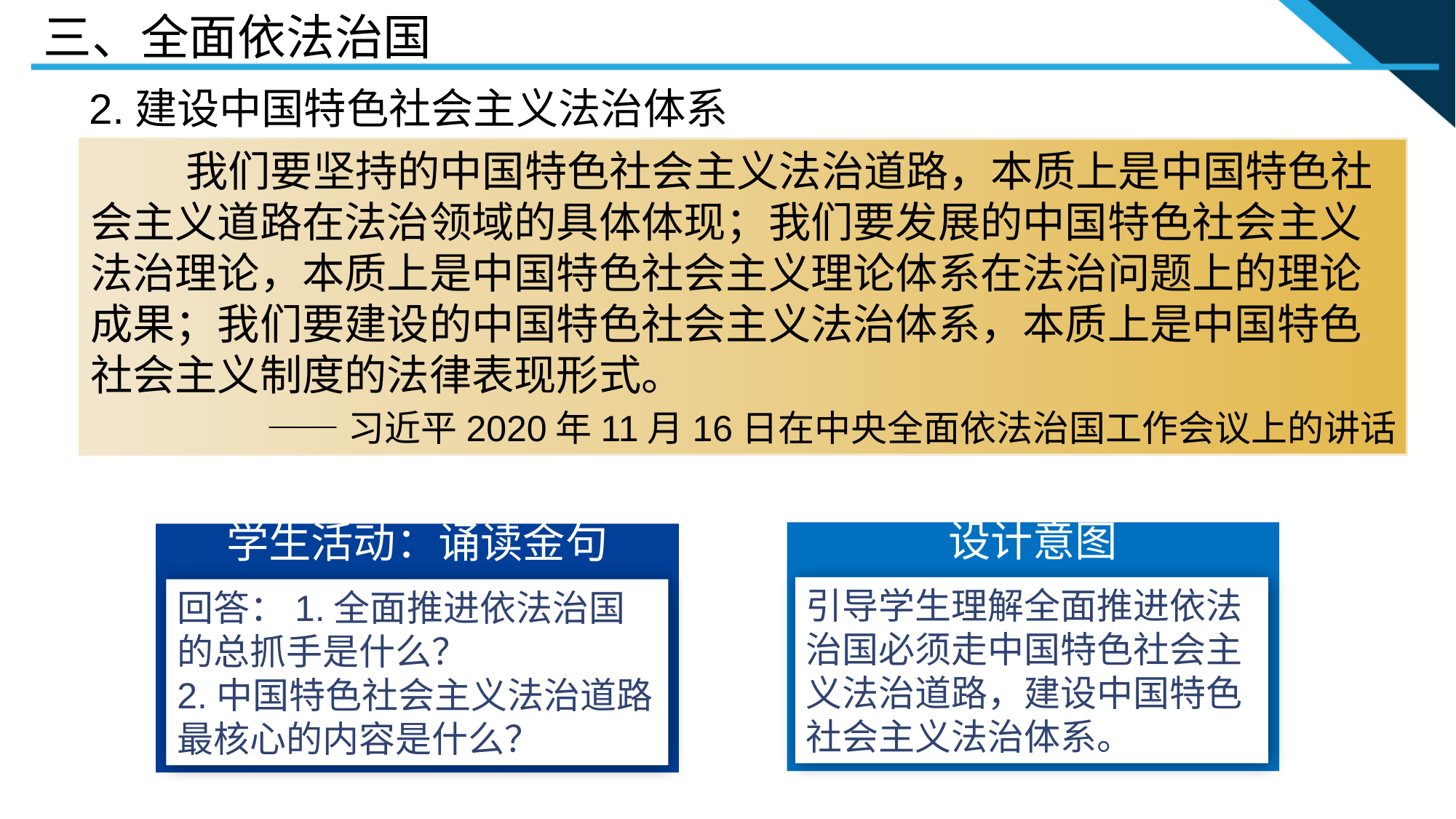

三、全面依法治国
2.建设中国特色社会主义法治体系
         我们要坚持的中国特色社会主义法治道路，本质上是中国特色社会主义道路在法治领域的具体体现；我们要发展的中国特色社会主义法治理论，本质上是中国特色社会主义理论体系在法治问题上的理论成果；我们要建设的中国特色社会主义法治体系，本质上是中国特色社会主义制度的法律表现形式。
         ——习近平2020年11月16日在中央全面依法治国工作会议上的讲话
设计意图

学生活动：诵读金句

引导学生理解全面推进依法治国必须走中国特色社会主义法治道路，建设中国特色社会主义法治体系。
回答：1.全面推进依法治国的总抓手是什么？
2.中国特色社会主义法治道路最核心的内容是什么？